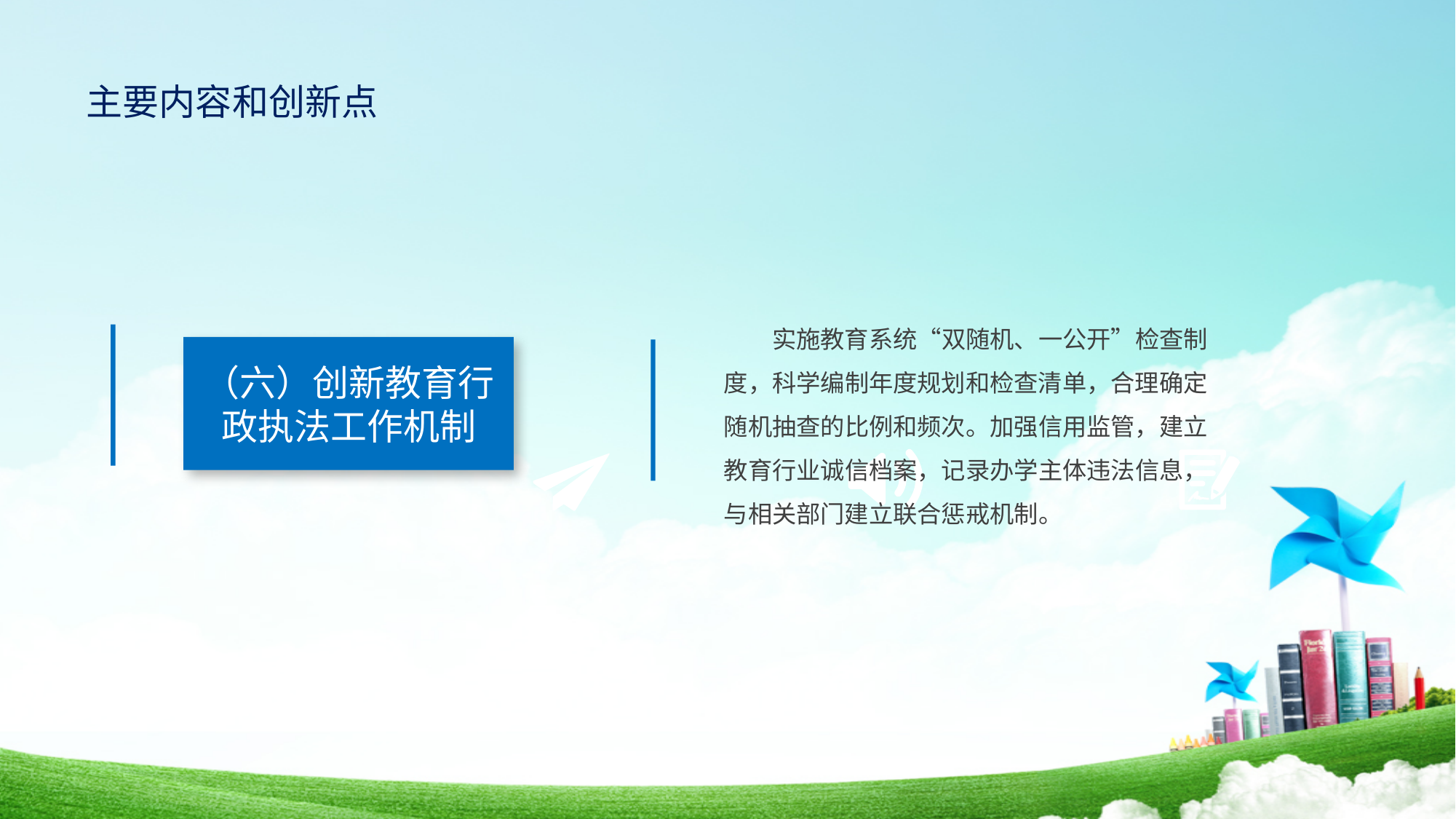

主要内容和创新点
实施教育系统“双随机、一公开”检查制度，科学编制年度规划和检查清单，合理确定随机抽查的比例和频次。加强信用监管，建立教育行业诚信档案，记录办学主体违法信息，与相关部门建立联合惩戒机制。

（六）创新教育行政执法工作机制